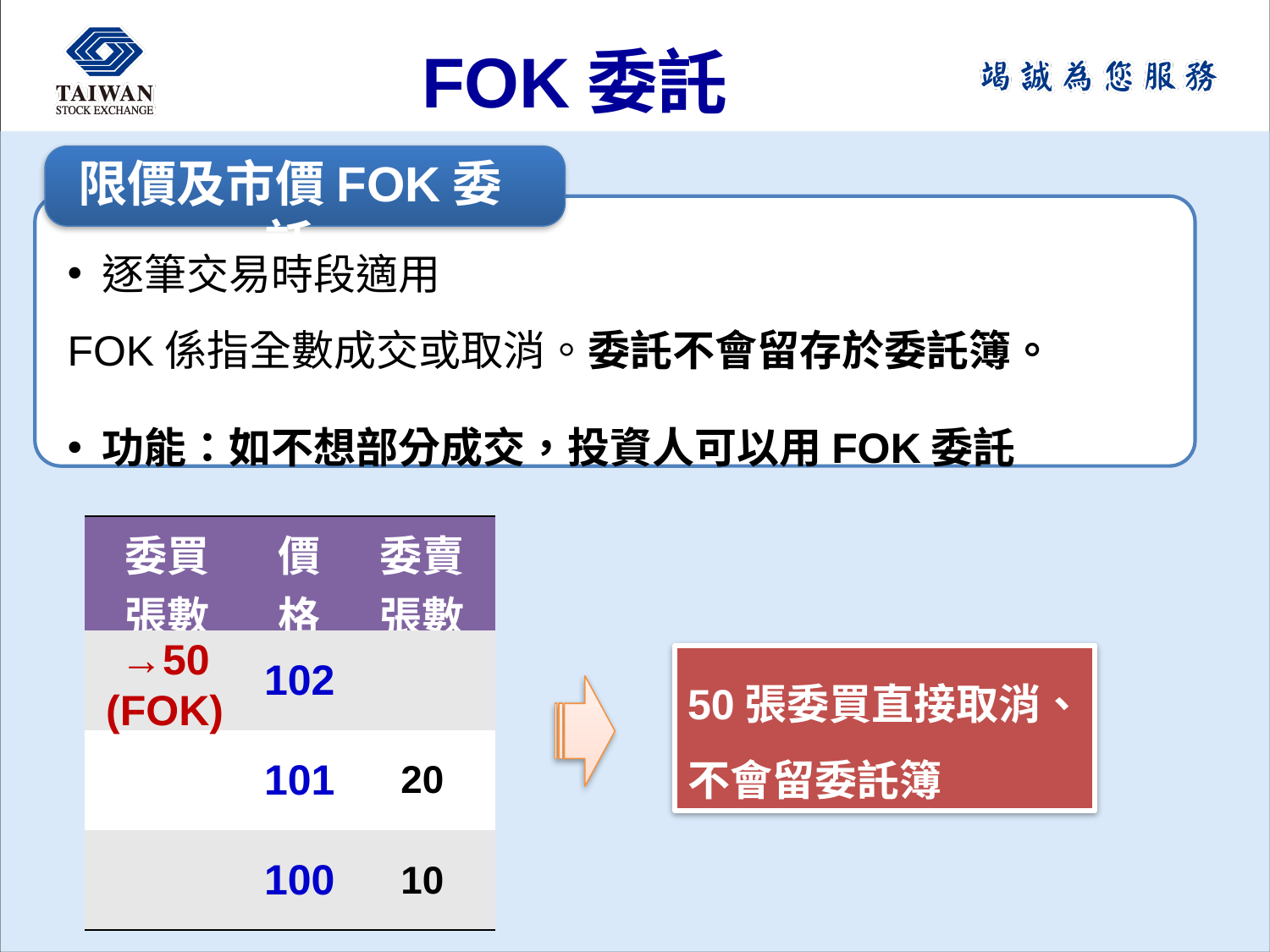

FOK委託

限價及市價FOK委託

 逐筆交易時段適用
FOK係指全數成交或取消。委託不會留存於委託簿。
 功能：如不想部分成交，投資人可以用FOK委託
| 委買 張數 | 價格 | 委賣張數 |
| --- | --- | --- |
|  | 102 |  |
|  | 101 | 20 |
|  | 100 | 10 |
→50
(FOK)
50張委買直接取消、不會留委託簿